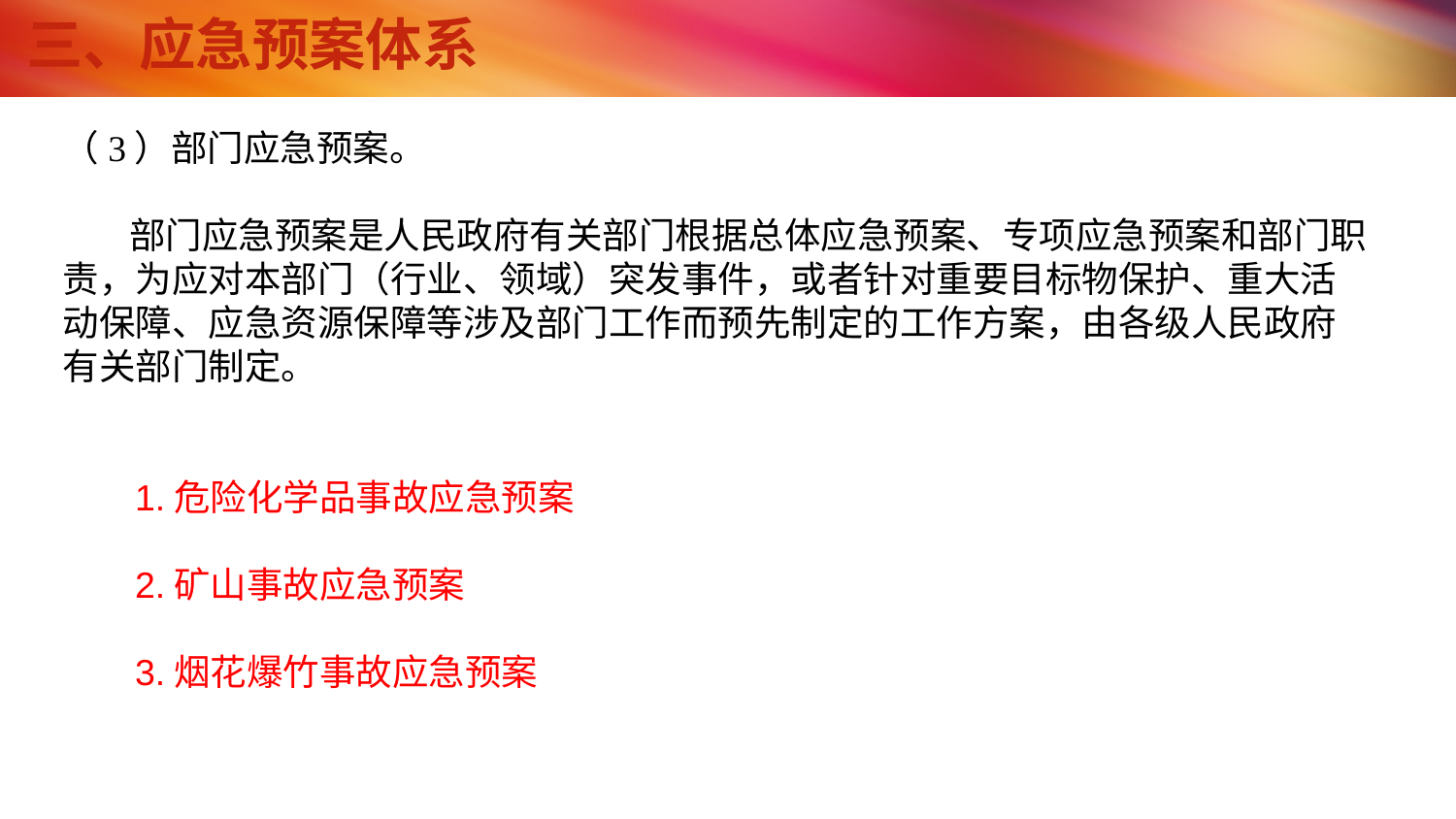

# 三、应急预案体系
（3）部门应急预案。

       部门应急预案是人民政府有关部门根据总体应急预案、专项应急预案和部门职责，为应对本部门（行业、领域）突发事件，或者针对重要目标物保护、重大活动保障、应急资源保障等涉及部门工作而预先制定的工作方案，由各级人民政府有关部门制定。
1.危险化学品事故应急预案

2.矿山事故应急预案

3.烟花爆竹事故应急预案